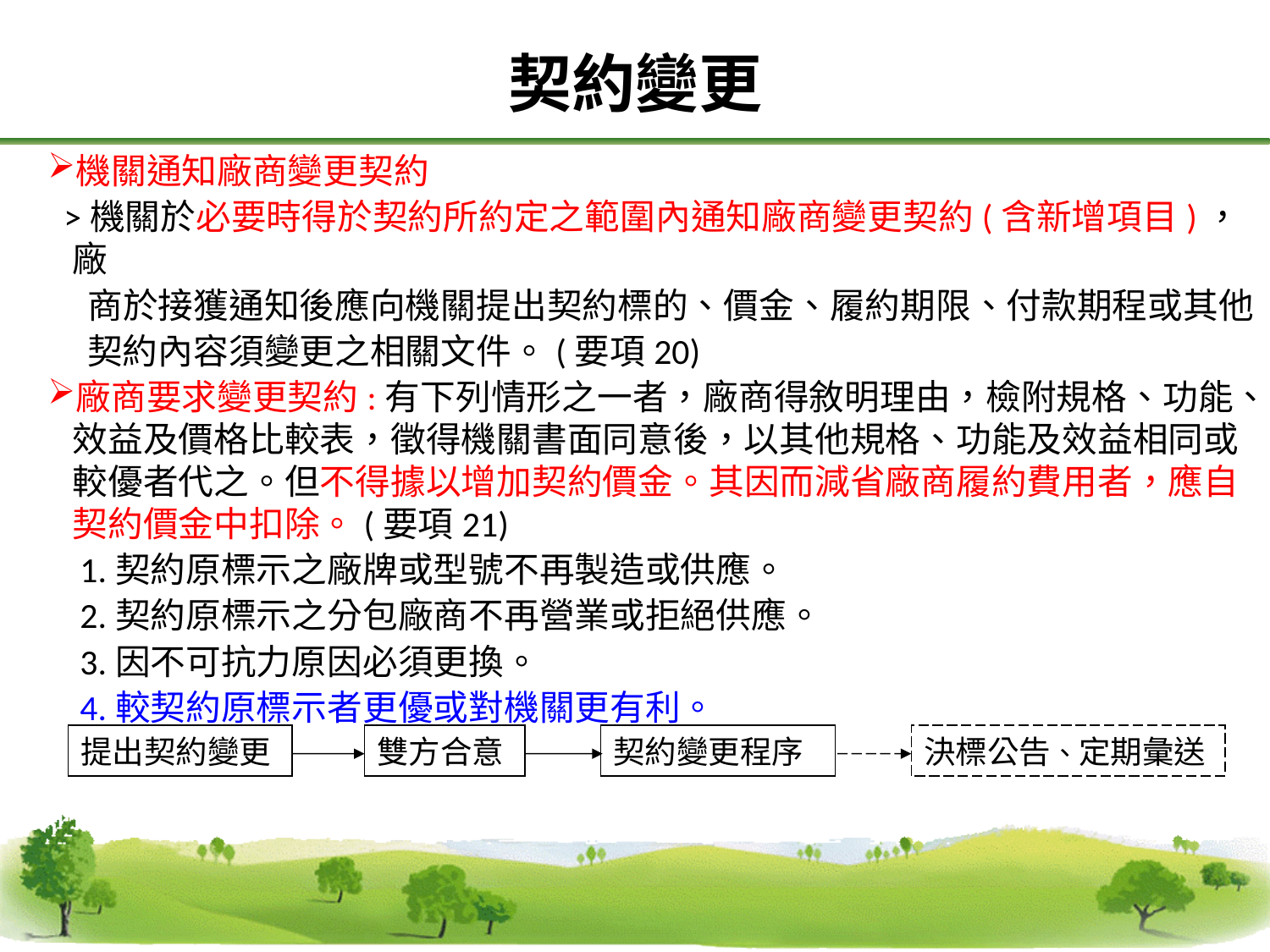

契約變更
機關通知廠商變更契約
  >機關於必要時得於契約所約定之範圍內通知廠商變更契約(含新增項目)，廠
    商於接獲通知後應向機關提出契約標的、價金、履約期限、付款期程或其他
    契約內容須變更之相關文件。(要項20)
廠商要求變更契約:有下列情形之一者，廠商得敘明理由，檢附規格、功能、效益及價格比較表，徵得機關書面同意後，以其他規格、功能及效益相同或較優者代之。但不得據以增加契約價金。其因而減省廠商履約費用者，應自契約價金中扣除。(要項21)
    1.契約原標示之廠牌或型號不再製造或供應。
    2.契約原標示之分包廠商不再營業或拒絕供應。
    3.因不可抗力原因必須更換。
    4.較契約原標示者更優或對機關更有利。

提出契約變更
雙方合意
契約變更程序
決標公告、定期彙送